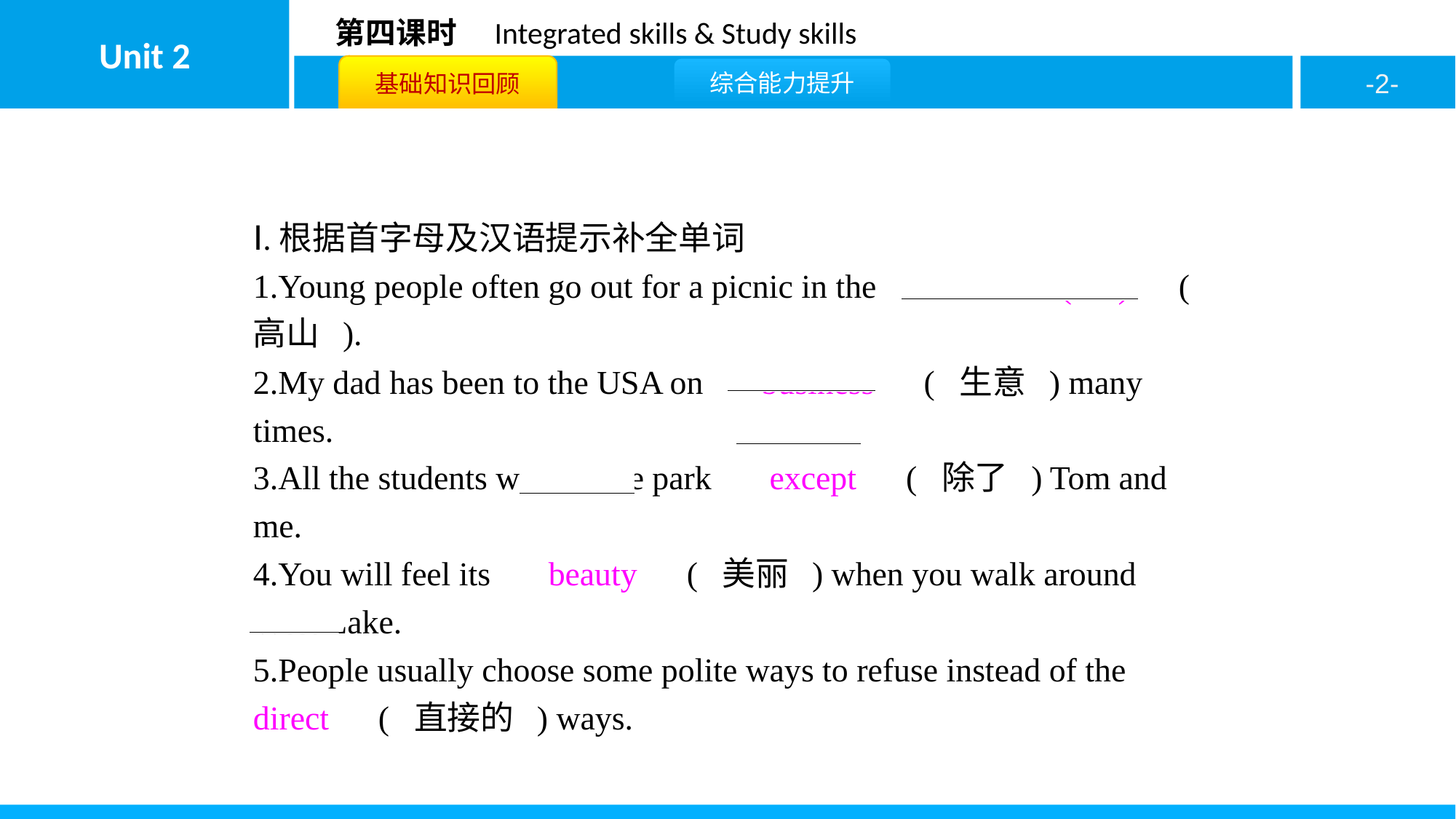

Ⅰ.根据首字母及汉语提示补全单词
1.Young people often go out for a picnic in the 　mountain(  s  )　(  高山  ).
2.My dad has been to the USA on 　business　(  生意  ) many times.
3.All the students went to the park 　except　(  除了  ) Tom and me.
4.You will feel its 　beauty　(  美丽  ) when you walk around West Lake.
5.People usually choose some polite ways to refuse instead of the 　direct　(  直接的  ) ways.